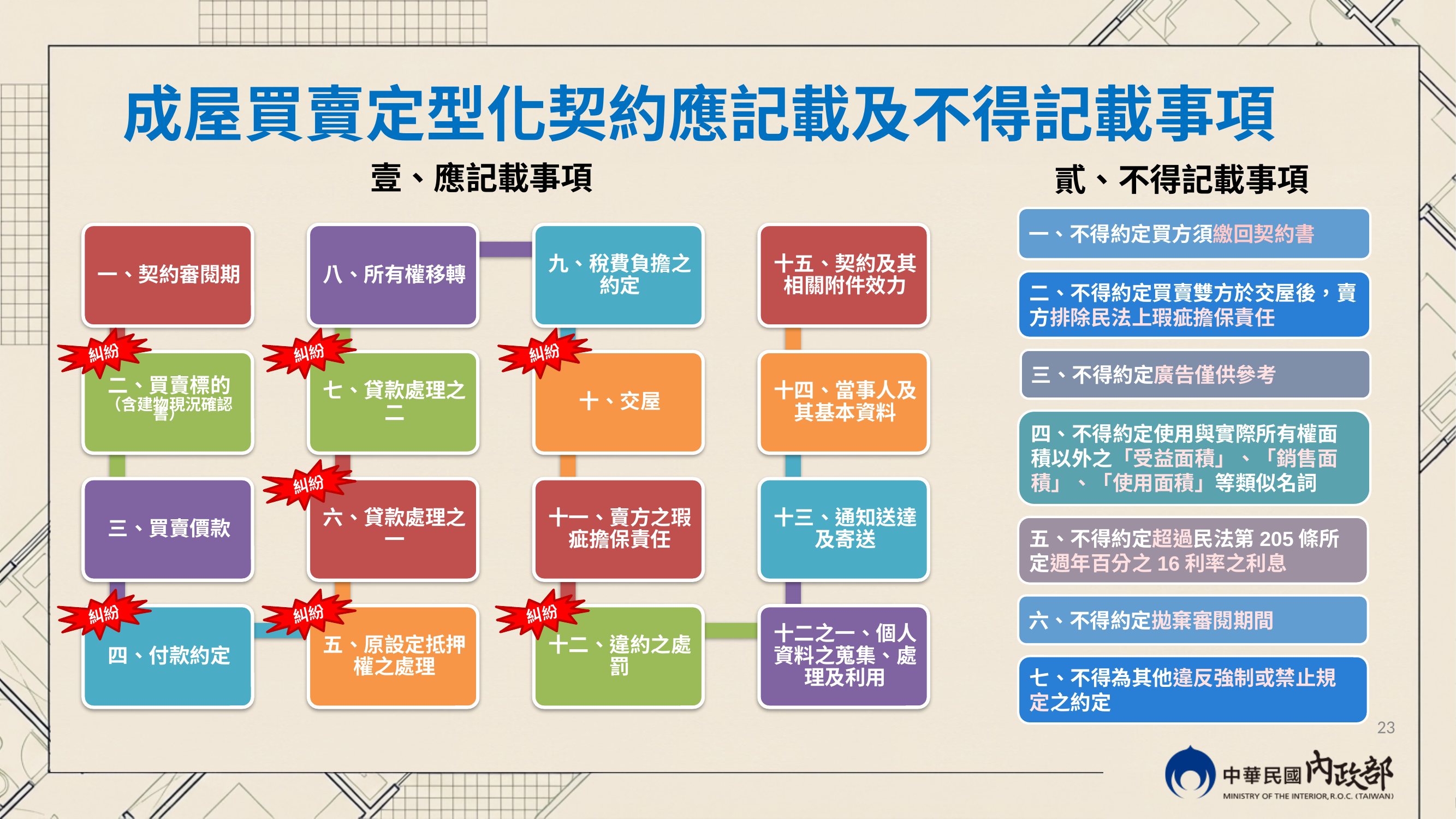

成屋買賣定型化契約應記載及不得記載事項
壹、應記載事項
貳、不得記載事項
一、不得約定買方須繳回契約書
一、契約審閱期
二、買賣標的
（含建物現況確認書）
三、買賣價款
四、付款約定
五、原設定抵押權之處理
六、貸款處理之一
七、貸款處理之二
八、所有權移轉
九、稅費負擔之約定
十、交屋
十一、賣方之瑕疵擔保責任
十二、違約之處罰
十二之一、個人資料之蒐集、處理及利用
十三、通知送達及寄送
十四、當事人及其基本資料
十五、契約及其相關附件效力
糾紛
糾紛
糾紛
糾紛
糾紛
糾紛
糾紛
二、不得約定買賣雙方於交屋後，賣方排除民法上瑕疵擔保責任
三、不得約定廣告僅供參考
四、不得約定使用與實際所有權面積以外之「受益面積」、「銷售面積」、「使用面積」等類似名詞
五、不得約定超過民法第205條所定週年百分之16利率之利息
六、不得約定拋棄審閱期間
七、不得為其他違反強制或禁止規定之約定
23